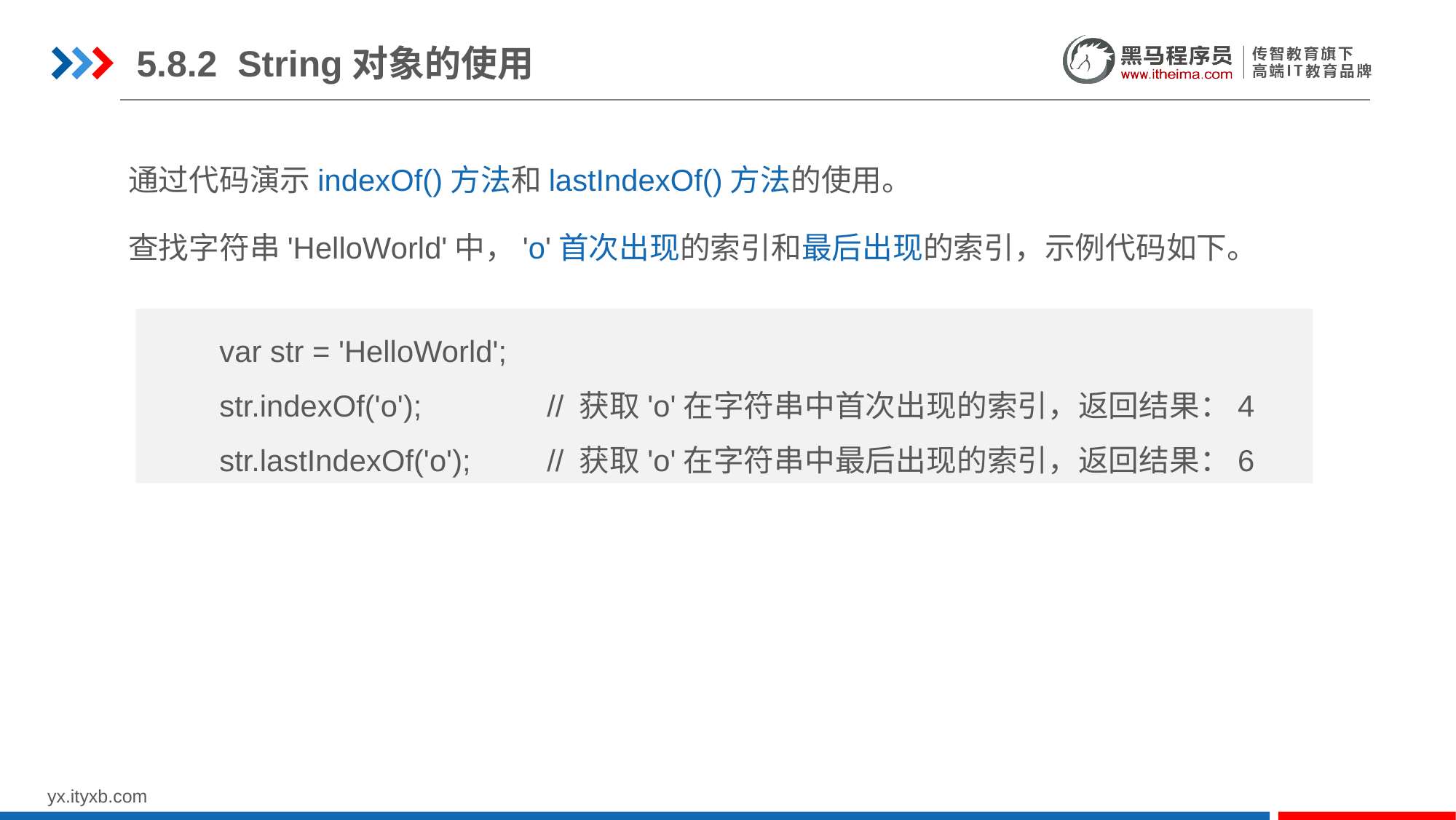

5.8.2  String对象的使用
通过代码演示indexOf()方法和lastIndexOf()方法的使用。

查找字符串'HelloWorld'中，'o'首次出现的索引和最后出现的索引，示例代码如下。
var str = 'HelloWorld';
str.indexOf('o');		// 获取'o'在字符串中首次出现的索引，返回结果：4
str.lastIndexOf('o');	// 获取'o'在字符串中最后出现的索引，返回结果：6